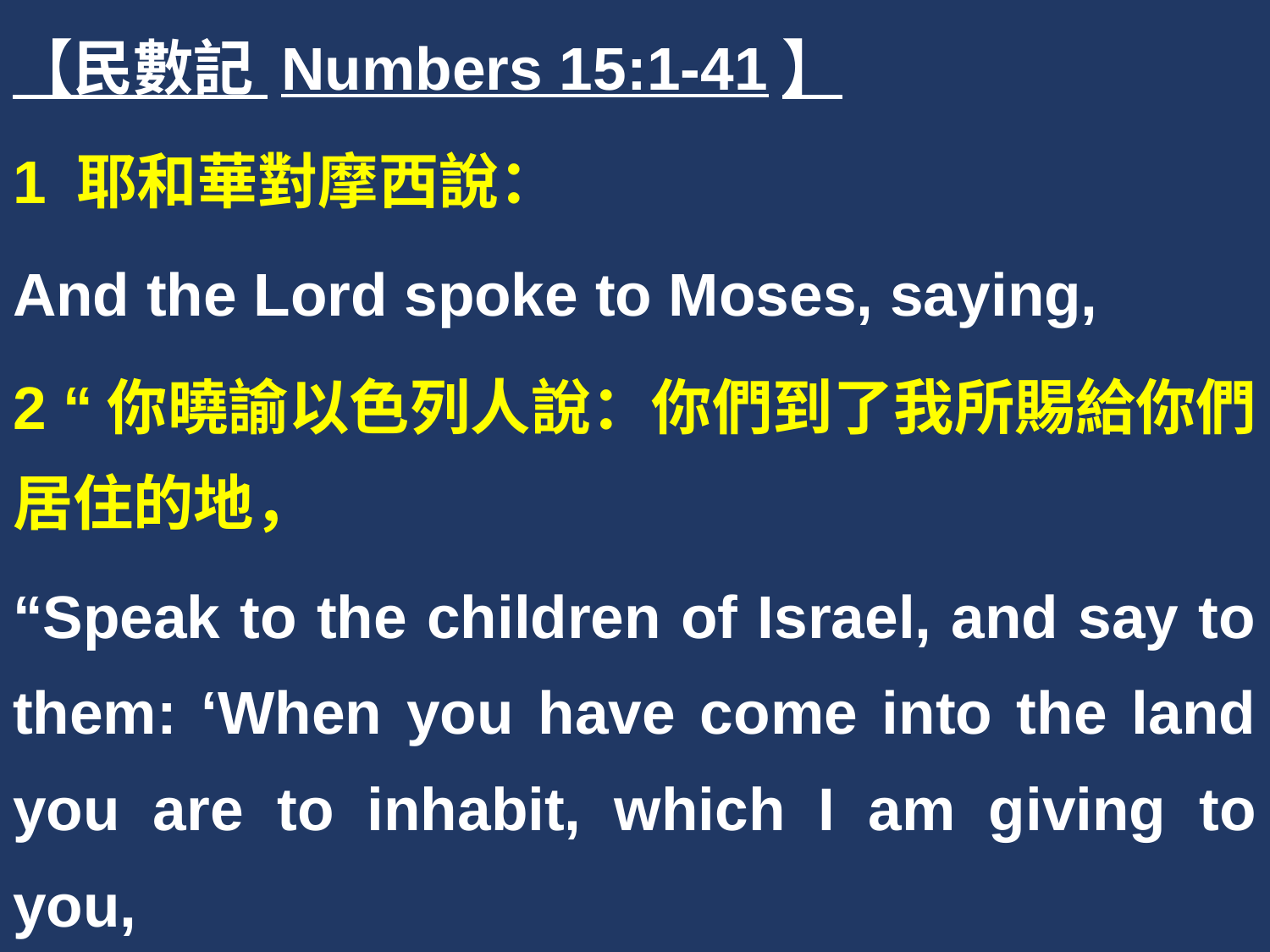

【民數記 Numbers 15:1-41】
1 耶和華對摩西說：
And the Lord spoke to Moses, saying,
2 “你曉諭以色列人說：你們到了我所賜給你們居住的地，
“Speak to the children of Israel, and say to them: ‘When you have come into the land you are to inhabit, which I am giving to you,